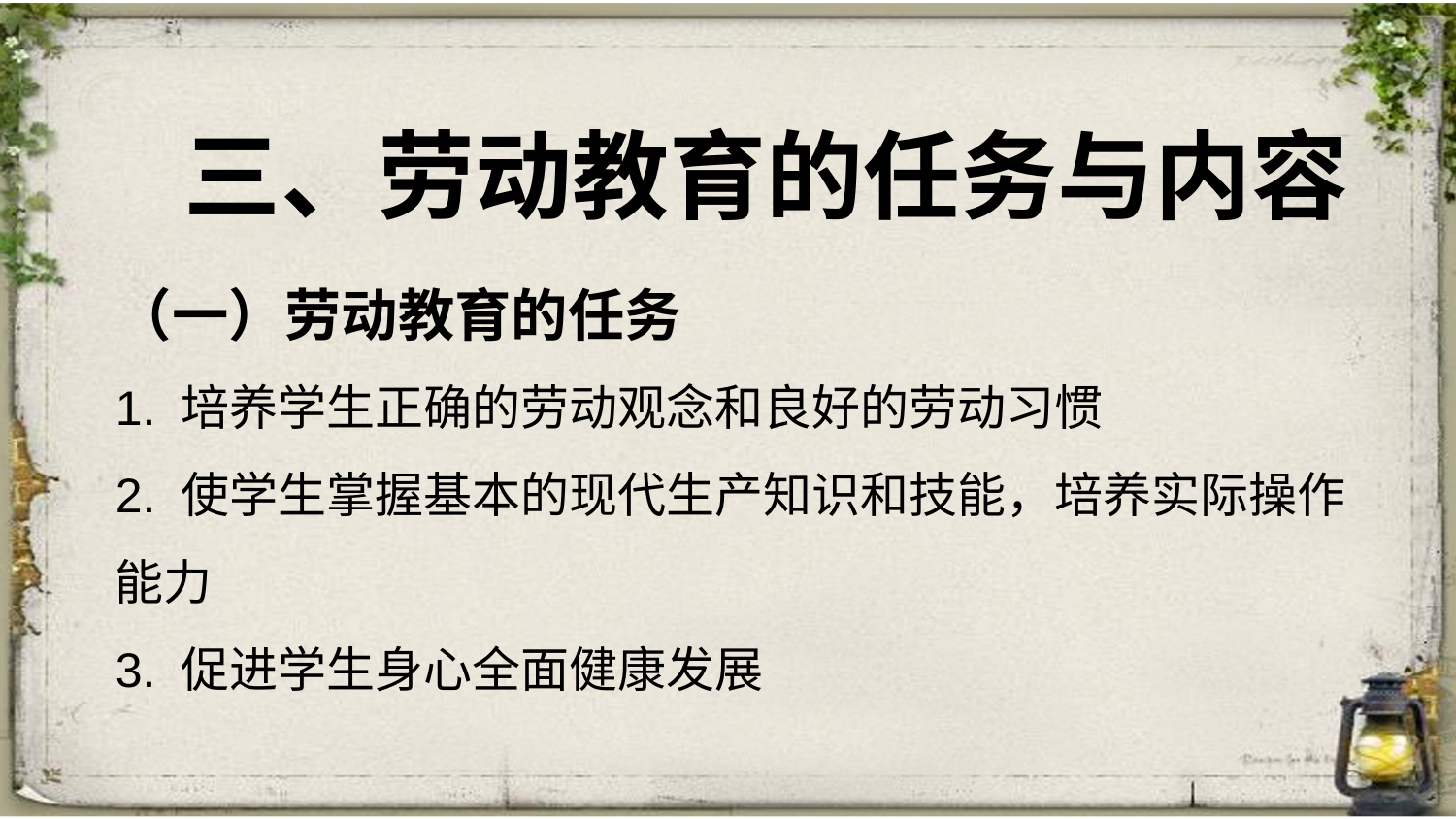

三、劳动教育的任务与内容
（一）劳动教育的任务
1. 培养学生正确的劳动观念和良好的劳动习惯
2. 使学生掌握基本的现代生产知识和技能，培养实际操作能力
3. 促进学生身心全面健康发展